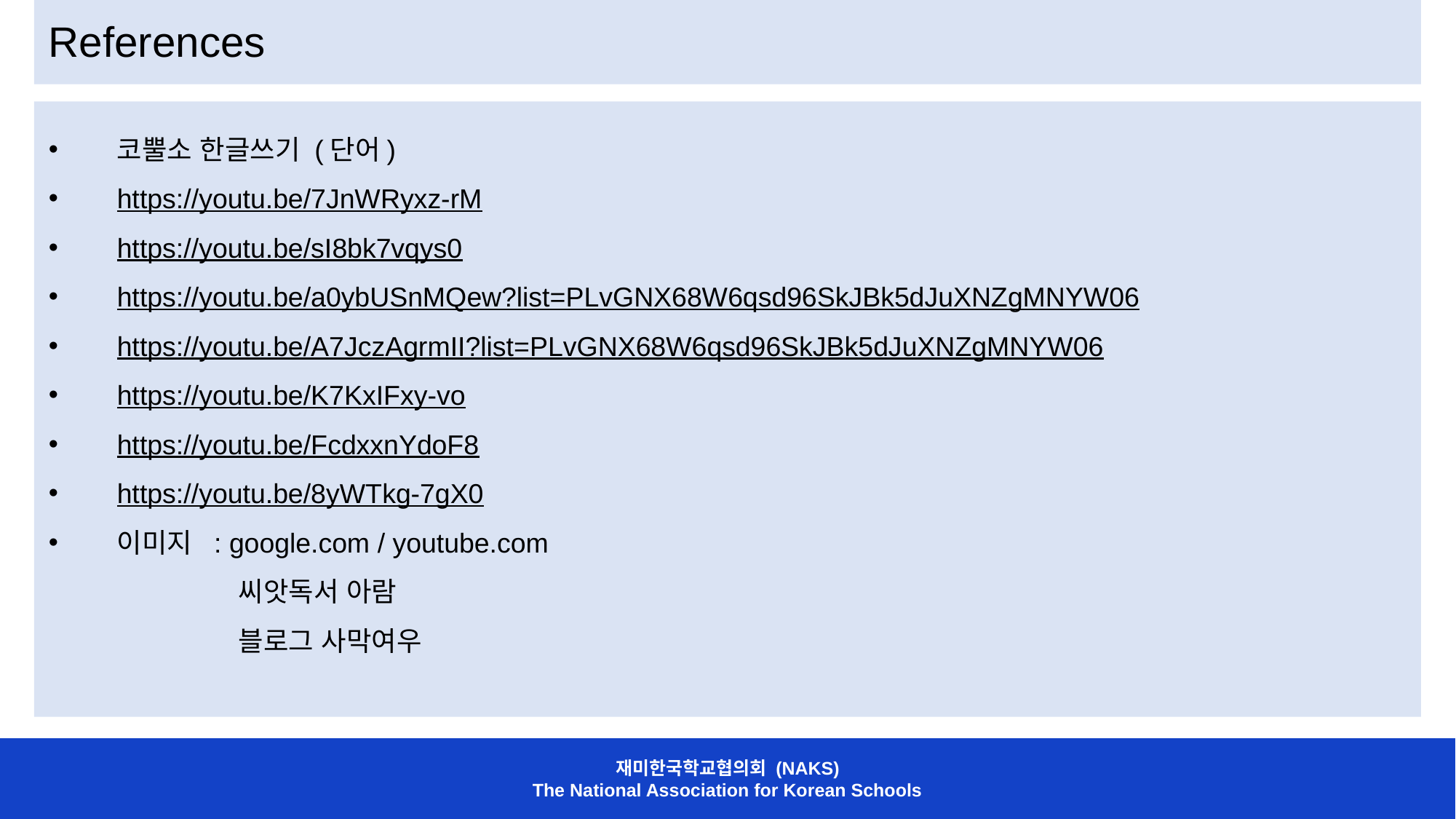

References
코뿔소 한글쓰기 (단어)
https://youtu.be/7JnWRyxz-rM
https://youtu.be/sI8bk7vqys0
https://youtu.be/a0ybUSnMQew?list=PLvGNX68W6qsd96SkJBk5dJuXNZgMNYW06
https://youtu.be/A7JczAgrmII?list=PLvGNX68W6qsd96SkJBk5dJuXNZgMNYW06
https://youtu.be/K7KxIFxy-vo
https://youtu.be/FcdxxnYdoF8
https://youtu.be/8yWTkg-7gX0
이미지  : google.com / youtube.com
                        씨앗독서 아람
                        블로그 사막여우

재미한국학교협의회 (NAKS)
The National Association for Korean Schools
재미한국학교협의회 (NAKS)
The National Association for Korean Schools
재미한국학교협의회 (NAKS)
The National Association for Korean Schools